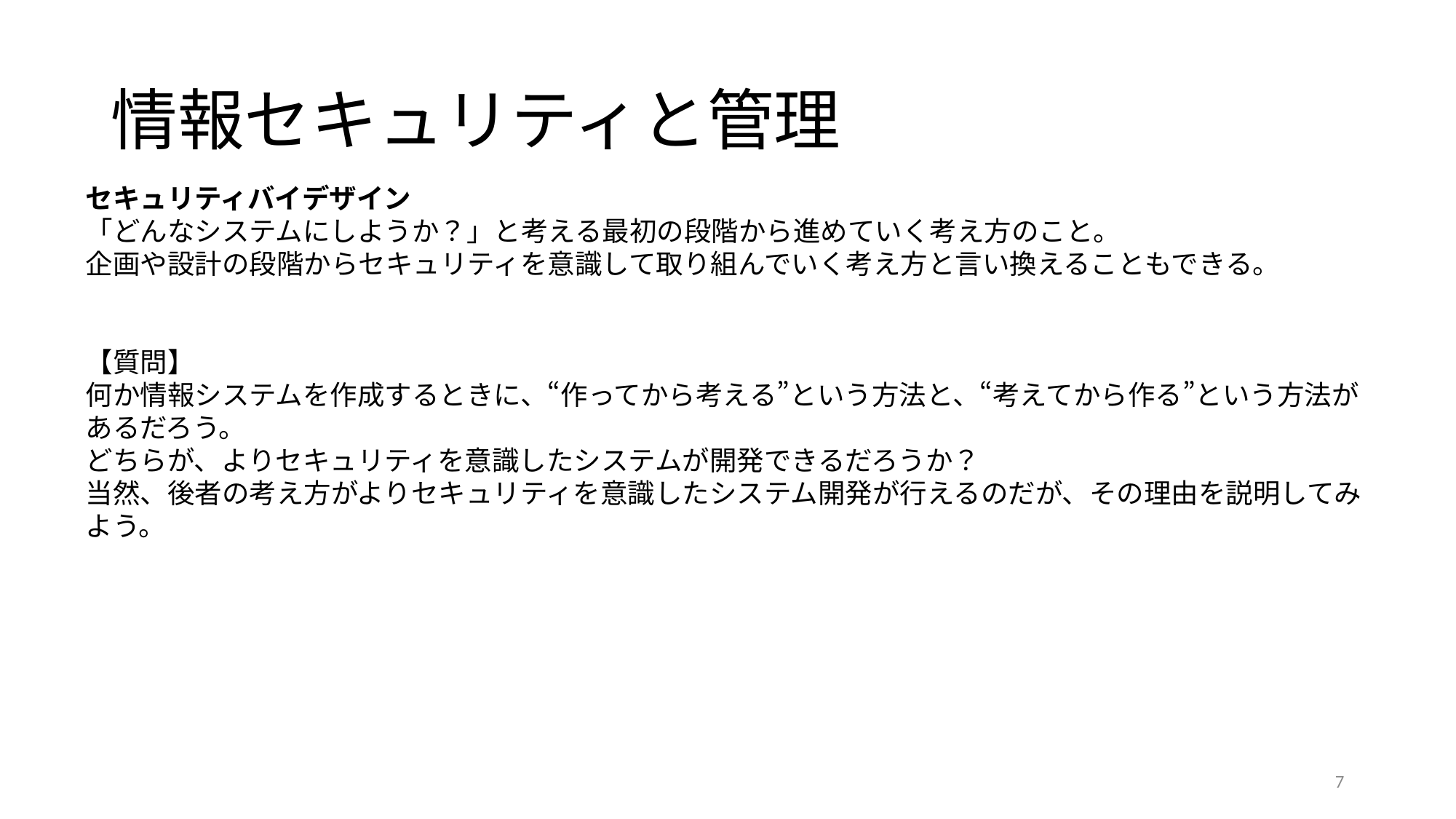

# 情報セキュリティと管理
セキュリティバイデザイン
「どんなシステムにしようか？」と考える最初の段階から進めていく考え方のこと。
企画や設計の段階からセキュリティを意識して取り組んでいく考え方と言い換えることもできる。

【質問】
何か情報システムを作成するときに、“作ってから考える”という方法と、“考えてから作る”という方法があるだろう。
どちらが、よりセキュリティを意識したシステムが開発できるだろうか？
当然、後者の考え方がよりセキュリティを意識したシステム開発が行えるのだが、その理由を説明してみよう。

7